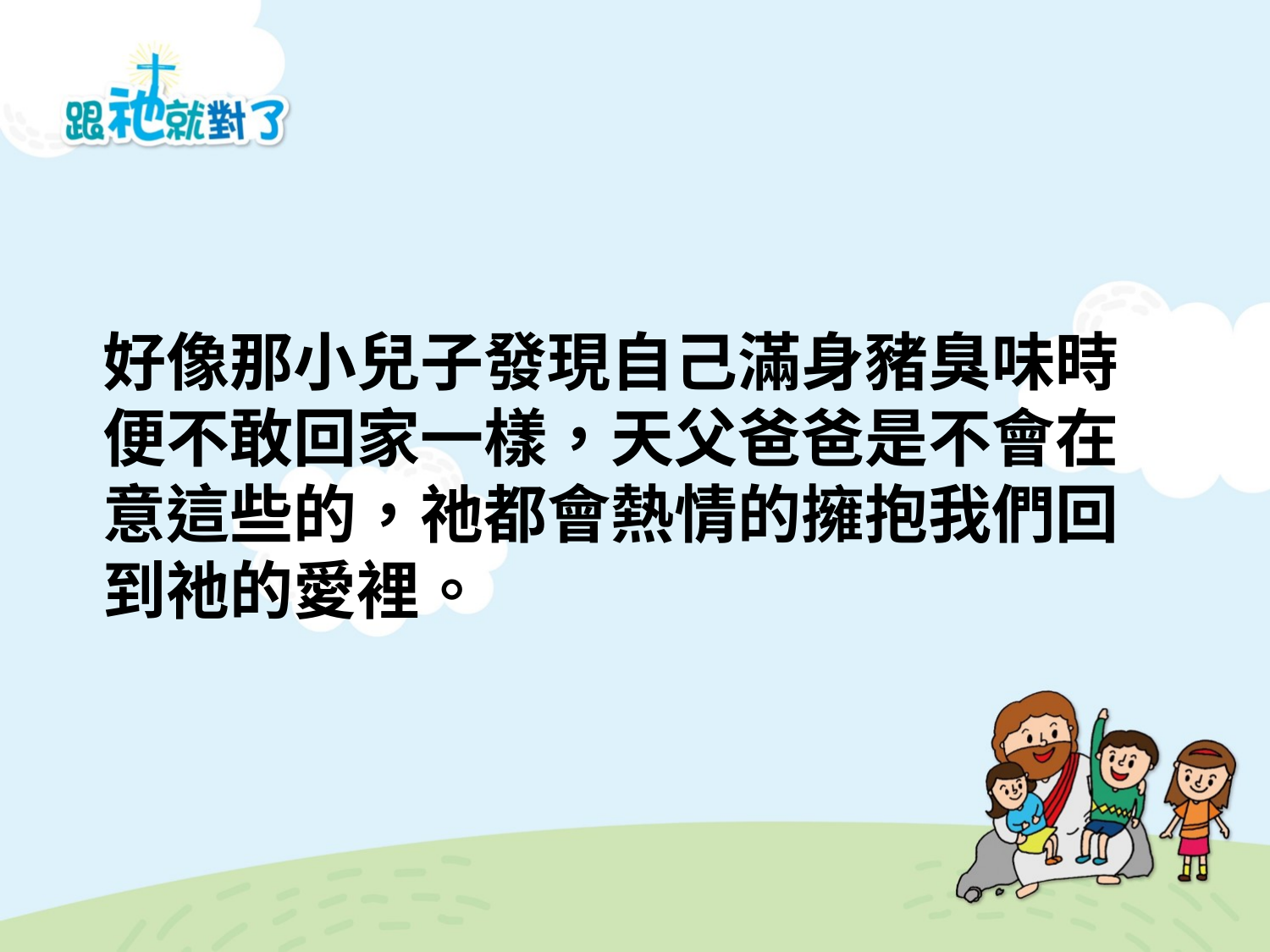

好像那小兒子發現自己滿身豬臭味時便不敢回家一樣，天父爸爸是不會在意這些的，祂都會熱情的擁抱我們回到祂的愛裡。